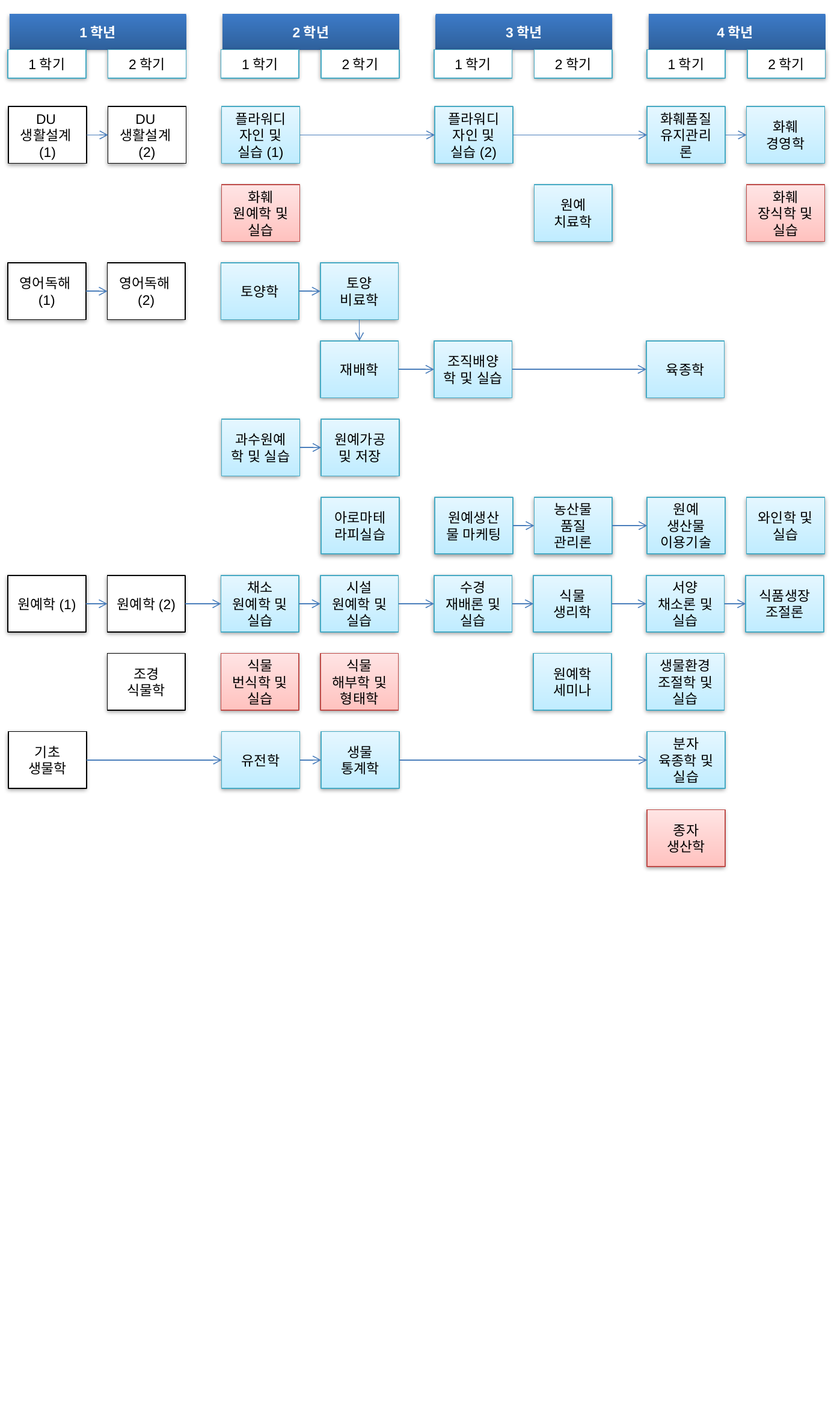

1학년
2학년
3학년
4학년
1학기
2학기
1학기
2학기
1학기
2학기
1학기
2학기
DU생활설계(1)
DU생활설계(2)
플라워디자인 및 실습(1)
플라워디자인 및 실습(2)
화훼품질유지관리론
화훼
경영학
화훼
원예학 및 실습
원예
치료학
화훼
장식학 및 실습
영어독해(1)
영어독해(2)
토양학
토양
비료학
재배학
조직배양학 및 실습
육종학
과수원예학 및 실습
원예가공 및 저장
아로마테라피실습
원예생산물 마케팅
농산물
품질
관리론
원예
생산물
이용기술
와인학 및 실습
원예학(1)
원예학(2)
채소
원예학 및 실습
시설
원예학 및 실습
수경
재배론 및 실습
식물
생리학
서양
채소론 및 실습
식품생장
조절론
조경
식물학
식물
번식학 및 실습
식물
해부학 및 형태학
원예학
세미나
생물환경
조절학 및 실습
기초
생물학
유전학
생물
통계학
분자
육종학 및 실습
종자
생산학